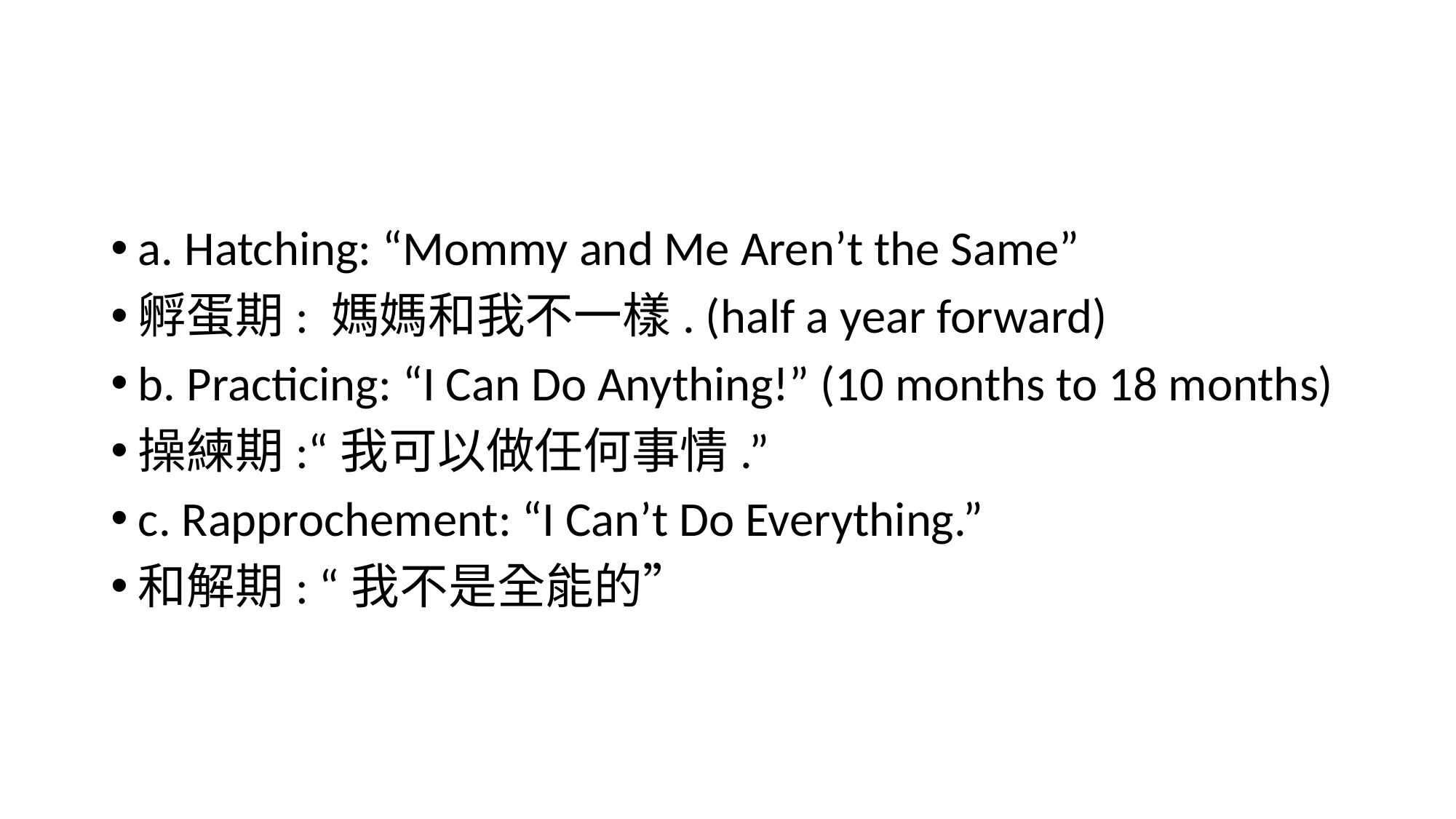

#
a. Hatching: “Mommy and Me Aren’t the Same”
孵蛋期: 媽媽和我不一樣. (half a year forward)
b. Practicing: “I Can Do Anything!” (10 months to 18 months)
操練期:“我可以做任何事情.”
c. Rapprochement: “I Can’t Do Everything.”
和解期: “我不是全能的”